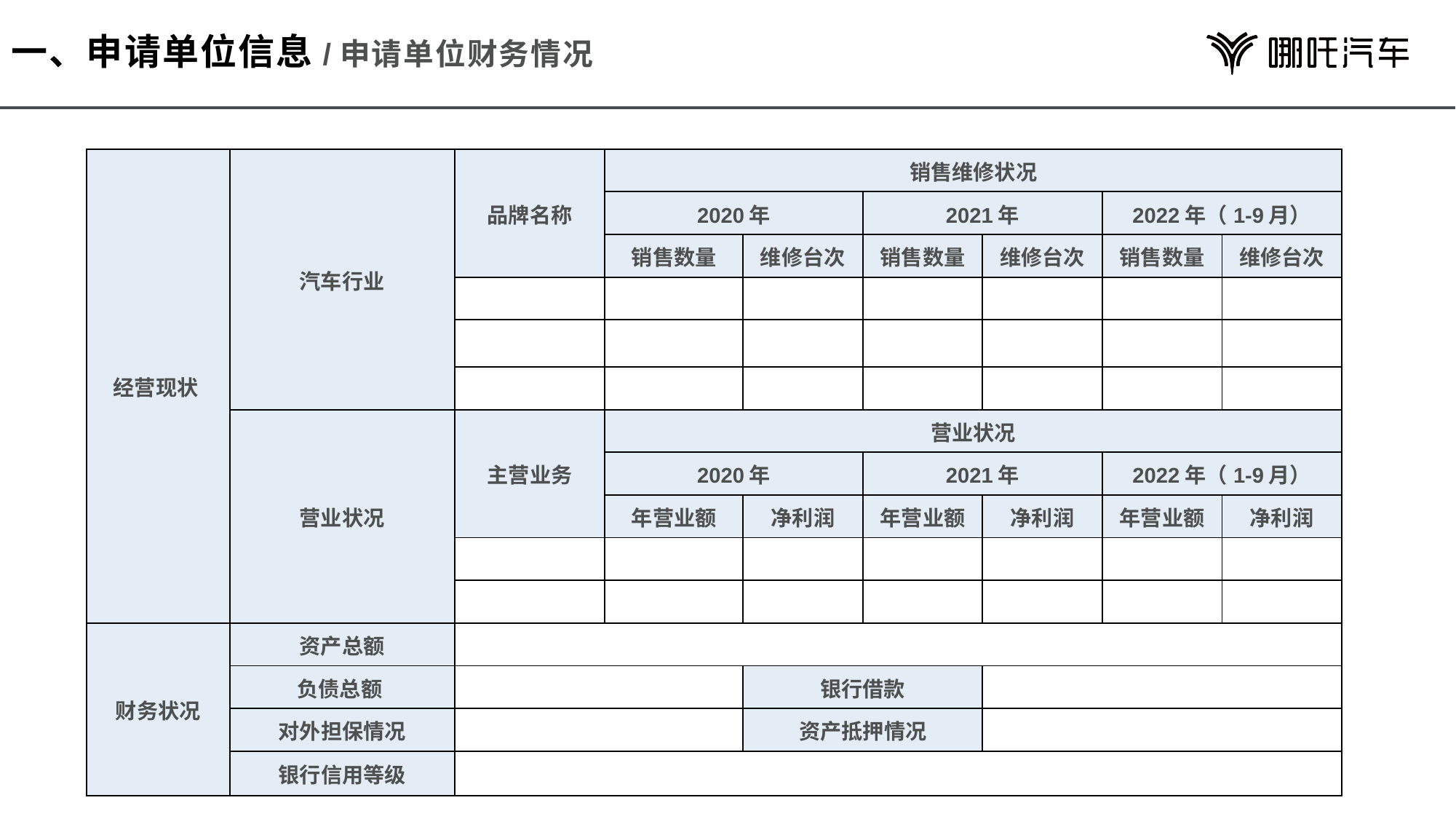

# 一、申请单位信息/申请单位财务情况
| 经营现状 | 汽车行业 | 品牌名称 | 销售维修状况 |  |  |  |  |  |
| --- | --- | --- | --- | --- | --- | --- | --- | --- |
|  |  |  | 2020年 |  | 2021年 |  | 2022年（1-9月） |  |
|  |  |  | 销售数量 | 维修台次 | 销售数量 | 维修台次 | 销售数量 | 维修台次 |
|  |  |  |  |  |  |  |  |  |
|  |  |  |  |  |  |  |  |  |
|  |  |  |  |  |  |  |  |  |
|  | 营业状况 | 主营业务 | 营业状况 |  |  |  |  |  |
|  |  |  | 2020年 |  | 2021年 |  | 2022年（1-9月） |  |
|  |  |  | 年营业额 | 净利润 | 年营业额 | 净利润 | 年营业额 | 净利润 |
|  |  |  |  |  |  |  |  |  |
|  |  |  |  |  |  |  |  |  |
| 财务状况 | 资产总额 |  |  |  |  |  |  |  |
|  | 负债总额 |  |  | 银行借款 |  |  |  |  |
|  | 对外担保情况 |  |  | 资产抵押情况 |  |  |  |  |
|  | 银行信用等级 |  |  |  |  |  |  |  |